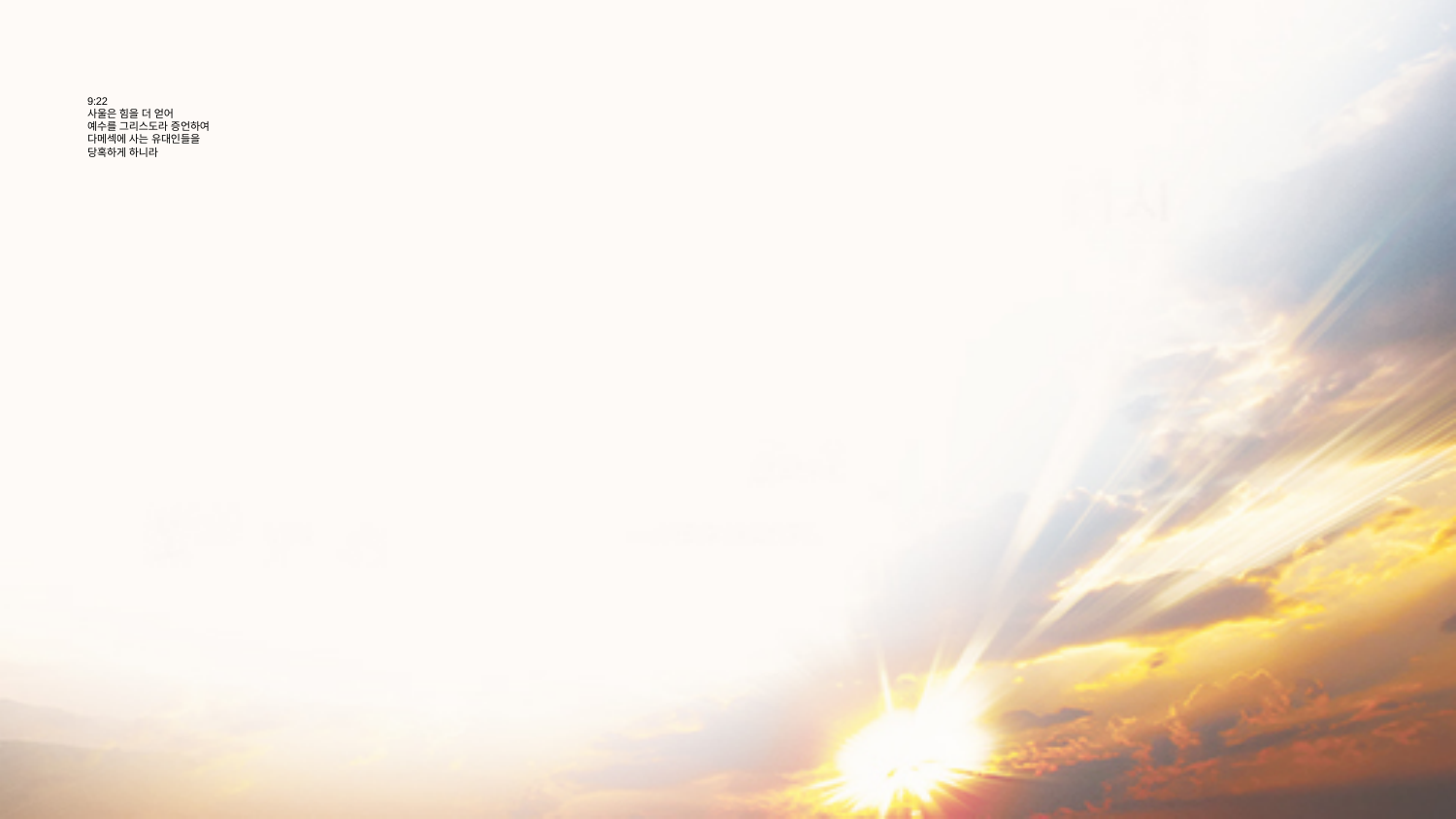

# 9:22 사울은 힘을 더 얻어 예수를 그리스도라 증언하여 다메섹에 사는 유대인들을 당혹하게 하니라